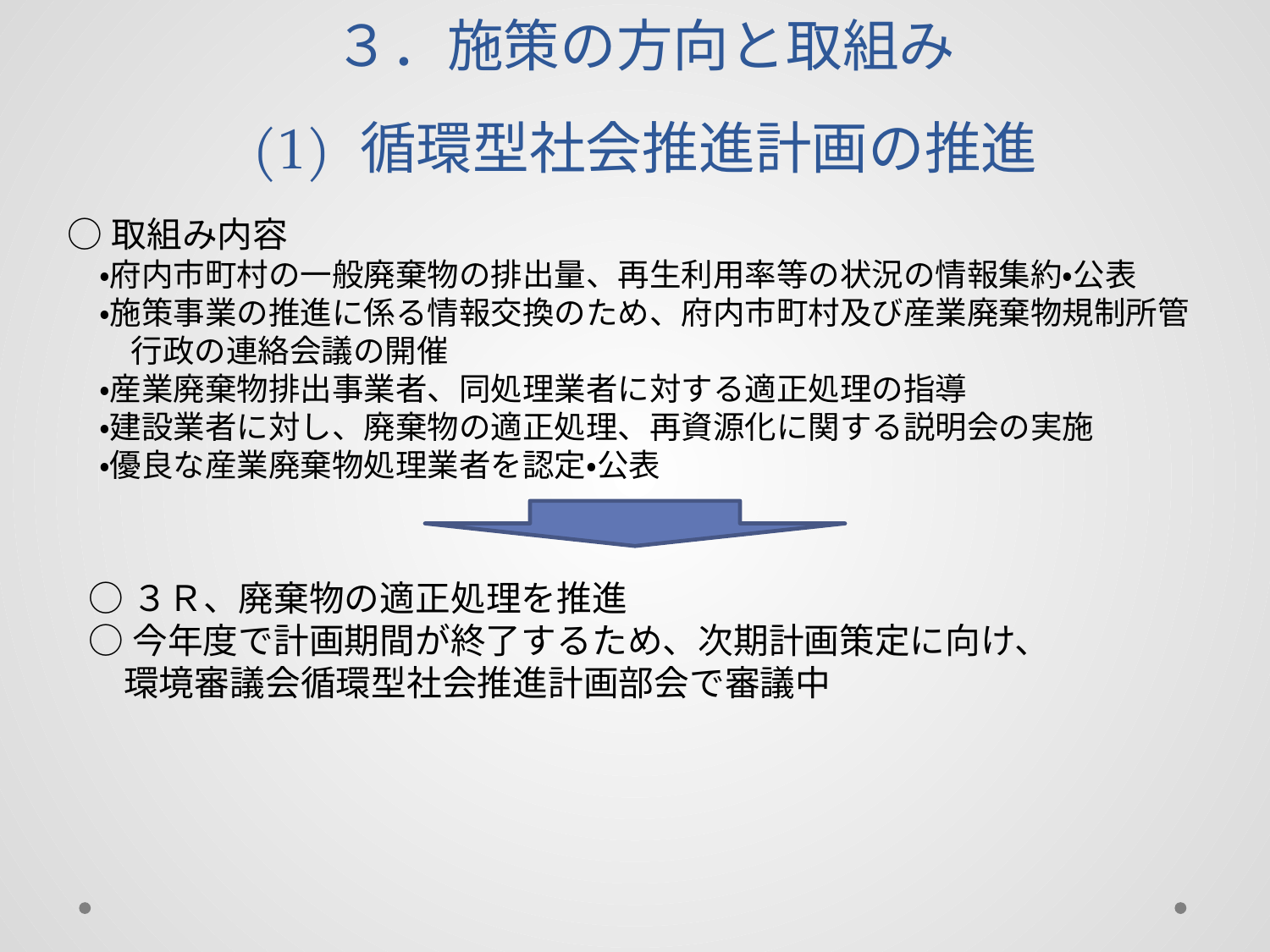

# ３．施策の方向と取組み (1) 循環型社会推進計画の推進
○取組み内容
　・府内市町村の一般廃棄物の排出量、再生利用率等の状況の情報集約・公表
　・施策事業の推進に係る情報交換のため、府内市町村及び産業廃棄物規制所管
　　行政の連絡会議の開催
　・産業廃棄物排出事業者、同処理業者に対する適正処理の指導
　・建設業者に対し、廃棄物の適正処理、再資源化に関する説明会の実施
　・優良な産業廃棄物処理業者を認定・公表

○３Ｒ、廃棄物の適正処理を推進
○今年度で計画期間が終了するため、次期計画策定に向け、
　環境審議会循環型社会推進計画部会で審議中